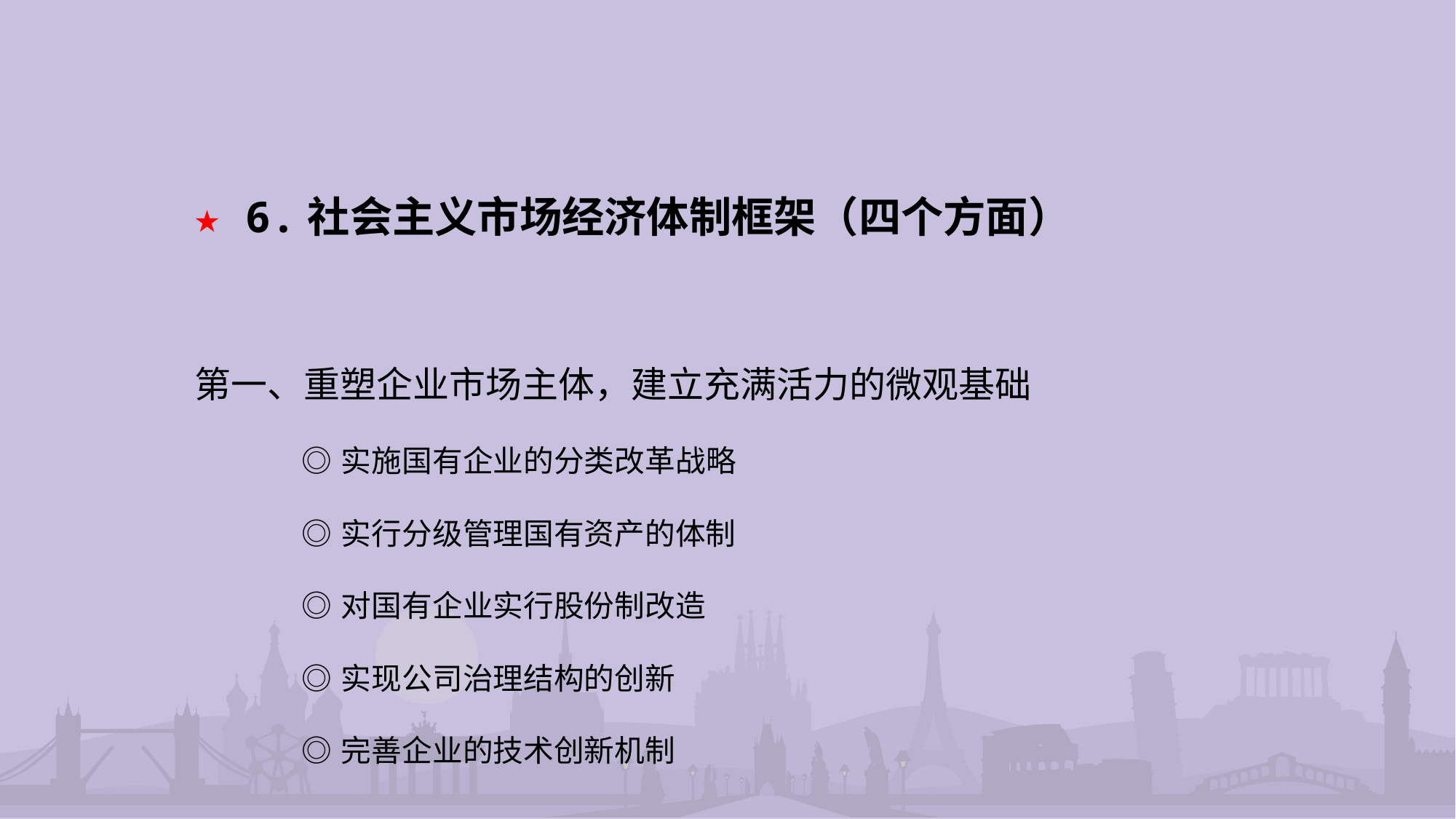

★ 6.社会主义市场经济体制框架（四个方面）

第一、重塑企业市场主体，建立充满活力的微观基础
                ◎实施国有企业的分类改革战略
                ◎实行分级管理国有资产的体制
                ◎对国有企业实行股份制改造
                ◎实现公司治理结构的创新
                ◎完善企业的技术创新机制